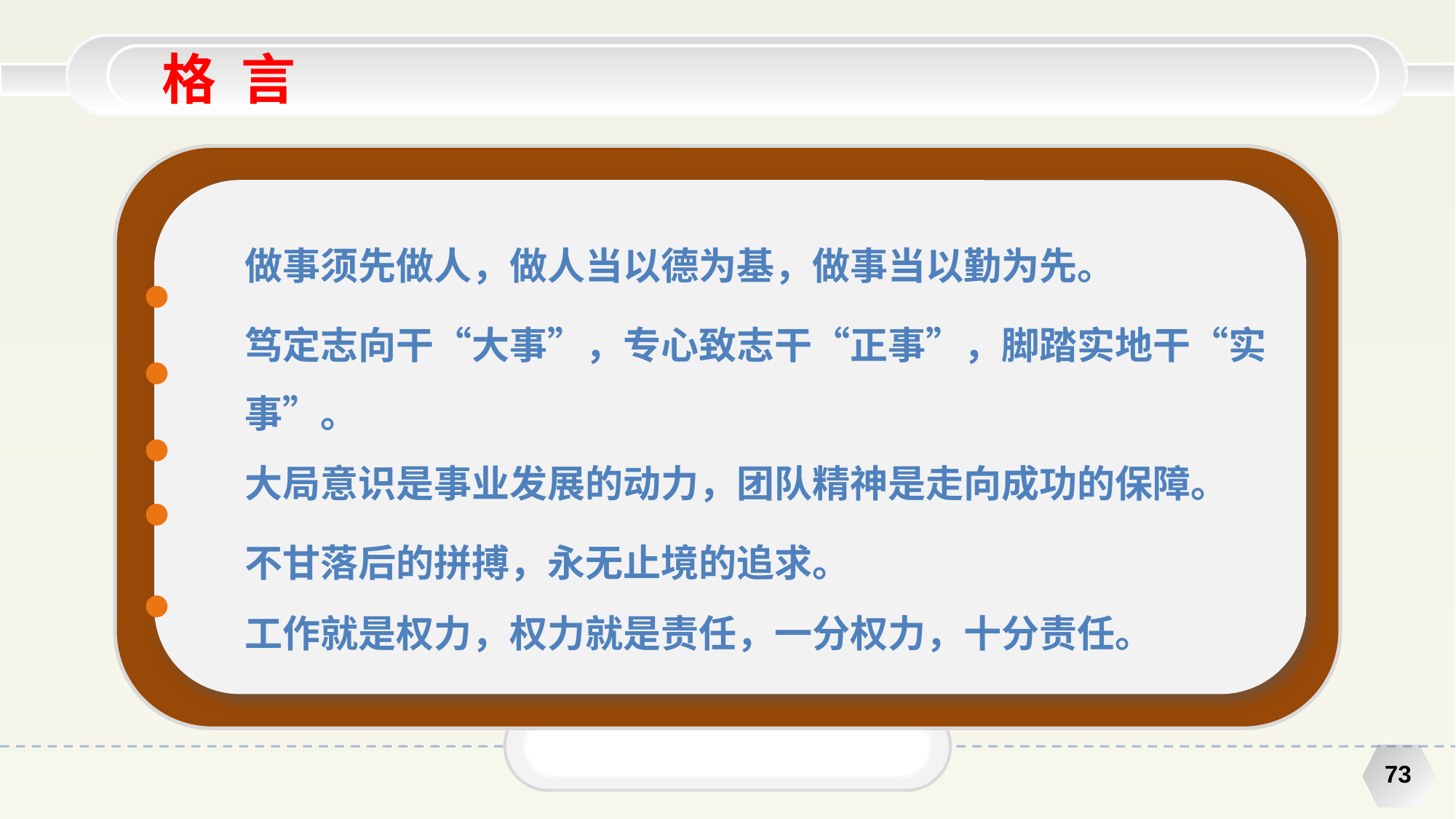

格  言

做事须先做人，做人当以德为基，做事当以勤为先。
笃定志向干“大事”，专心致志干“正事”，脚踏实地干“实事”。
大局意识是事业发展的动力，团队精神是走向成功的保障。
不甘落后的拼搏，永无止境的追求。
工作就是权力，权力就是责任，一分权力，十分责任。